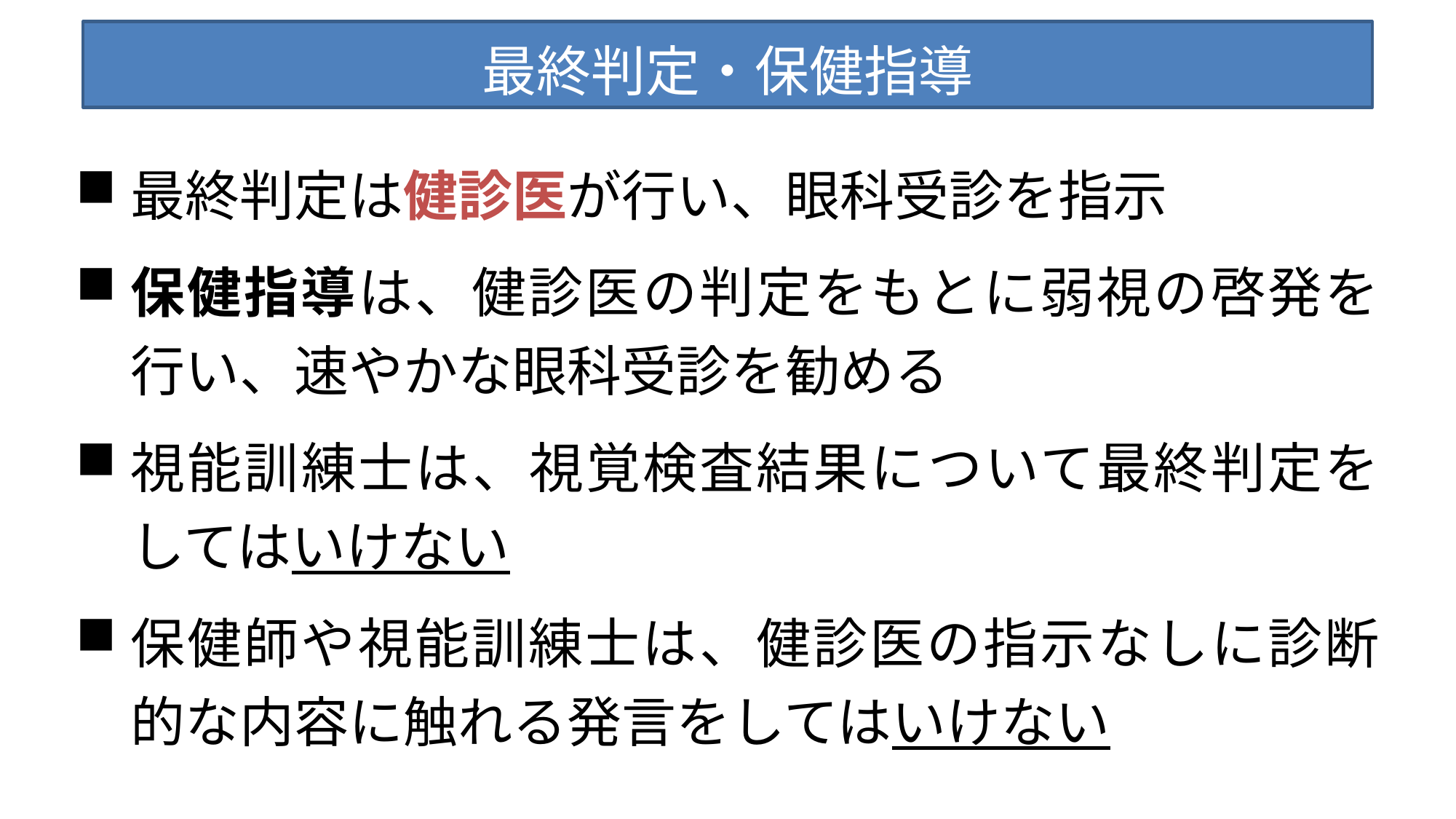

最終判定・保健指導
最終判定は健診医が行い、眼科受診を指示
保健指導は、健診医の判定をもとに弱視の啓発を行い、速やかな眼科受診を勧める
視能訓練士は、視覚検査結果について最終判定をしてはいけない
保健師や視能訓練士は、健診医の指示なしに診断的な内容に触れる発言をしてはいけない